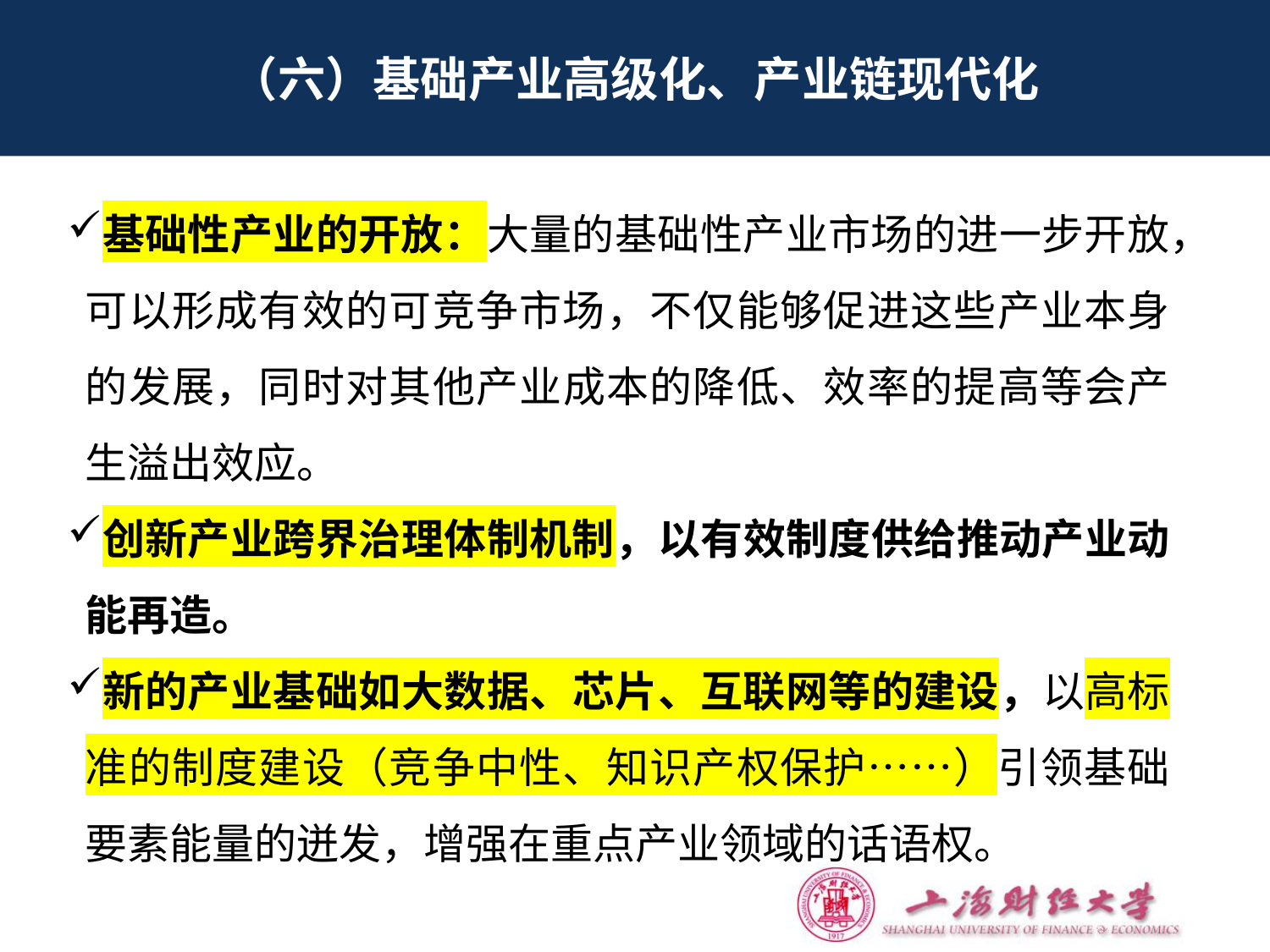

# （六）基础产业高级化、产业链现代化
基础性产业的开放：大量的基础性产业市场的进一步开放，可以形成有效的可竞争市场，不仅能够促进这些产业本身的发展，同时对其他产业成本的降低、效率的提高等会产生溢出效应。
创新产业跨界治理体制机制，以有效制度供给推动产业动能再造。
新的产业基础如大数据、芯片、互联网等的建设，以高标准的制度建设（竞争中性、知识产权保护……）引领基础要素能量的迸发，增强在重点产业领域的话语权。